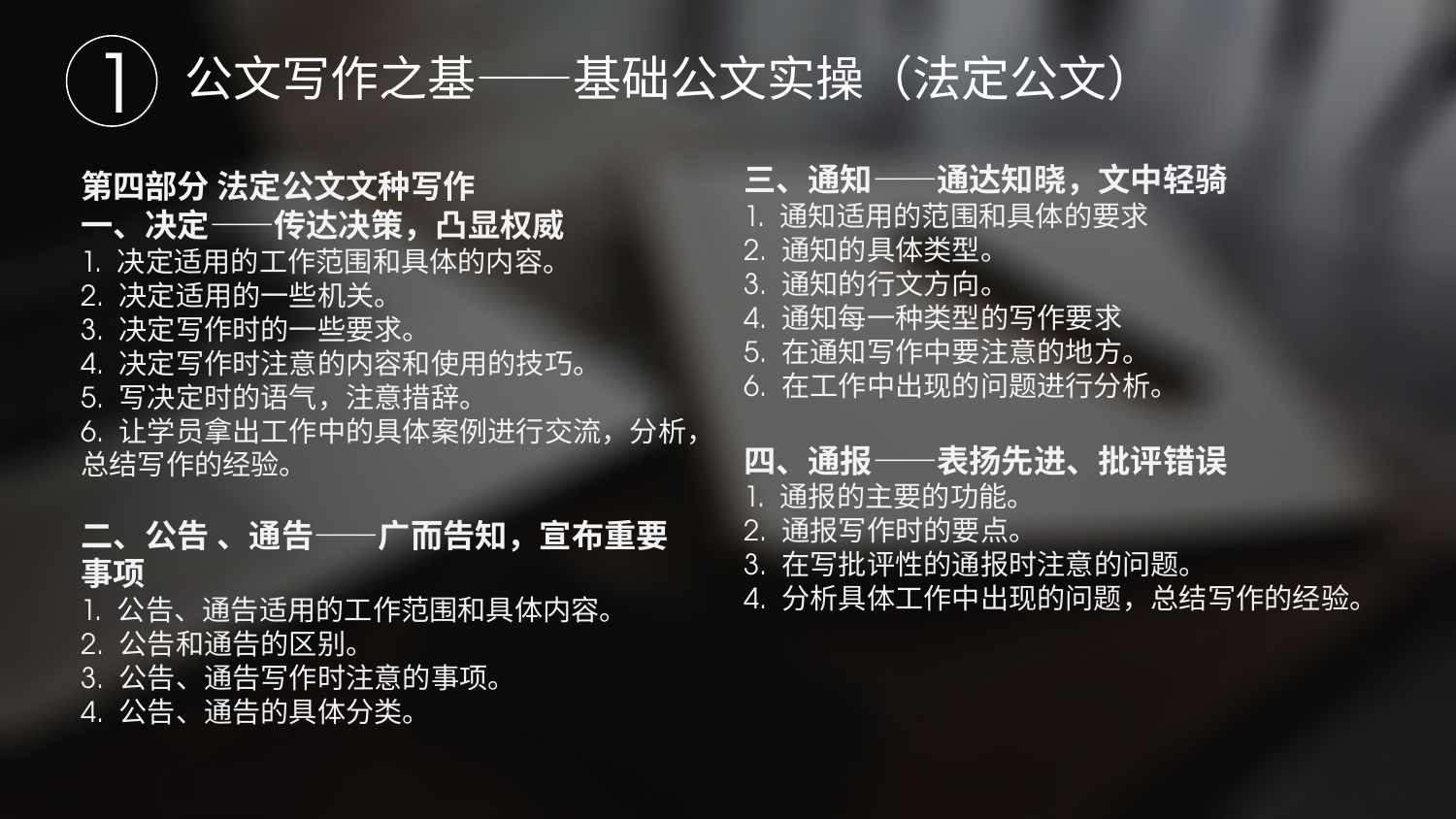

1
公文写作之基——基础公文实操（法定公文）
三、通知——通达知晓，文中轻骑
1. 通知适用的范围和具体的要求
2. 通知的具体类型。
3. 通知的行文方向。
4. 通知每一种类型的写作要求
5. 在通知写作中要注意的地方。
6. 在工作中出现的问题进行分析。

四、通报——表扬先进、批评错误
1. 通报的主要的功能。
2. 通报写作时的要点。
3. 在写批评性的通报时注意的问题。
4. 分析具体工作中出现的问题，总结写作的经验。

第四部分 法定公文文种写作
一、决定——传达决策，凸显权威
1. 决定适用的工作范围和具体的内容。
2. 决定适用的一些机关。
3. 决定写作时的一些要求。
4. 决定写作时注意的内容和使用的技巧。
5. 写决定时的语气，注意措辞。
6. 让学员拿出工作中的具体案例进行交流，分析，总结写作的经验。

二、公告 、通告——广而告知，宣布重要事项
1. 公告、通告适用的工作范围和具体内容。
2. 公告和通告的区别。
3. 公告、通告写作时注意的事项。
4. 公告、通告的具体分类。